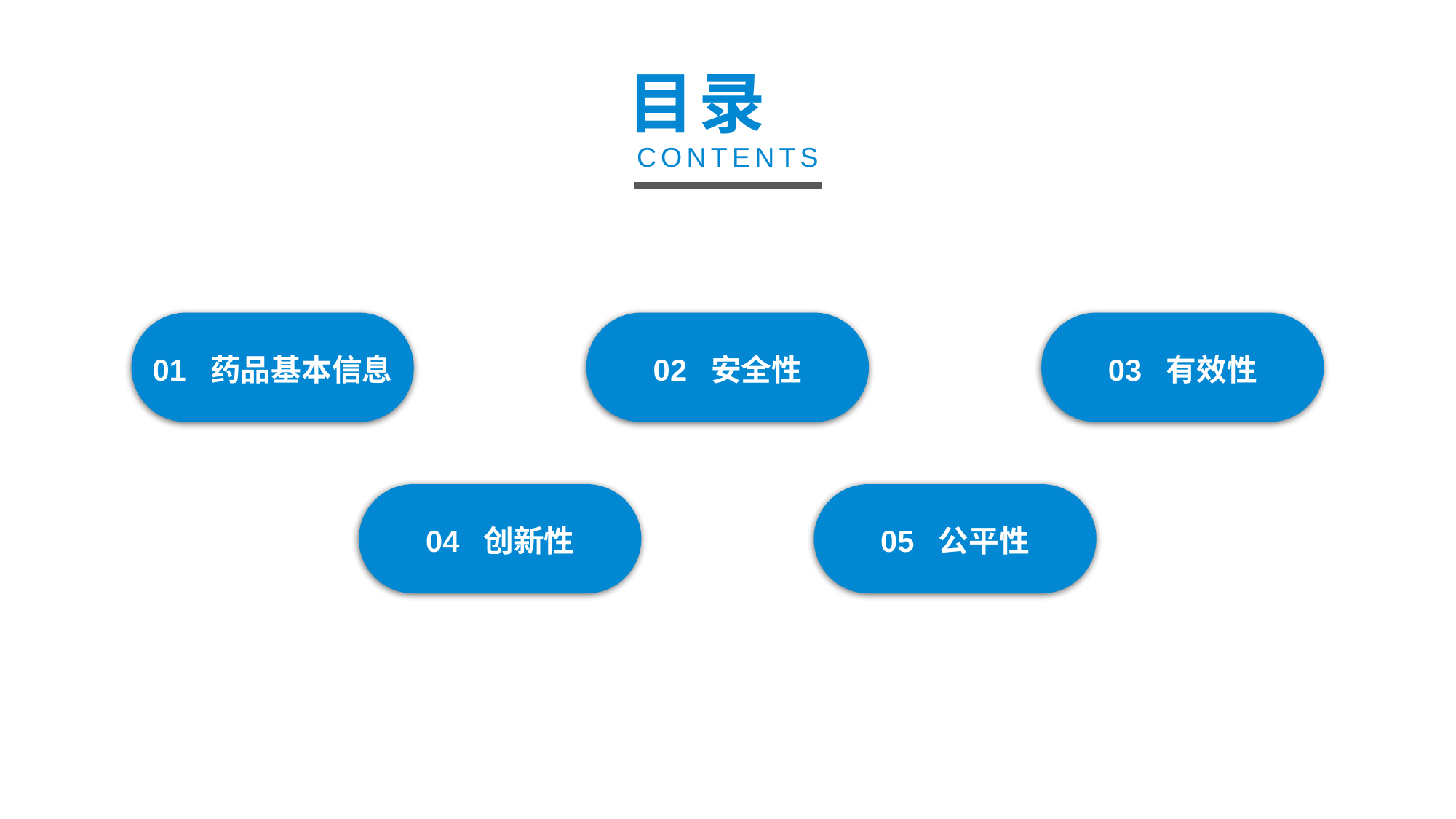

齐心守护健康中国
目录
CONTENTS

01  药品基本信息

02  安全性

03  有效性

04  创新性

05  公平性